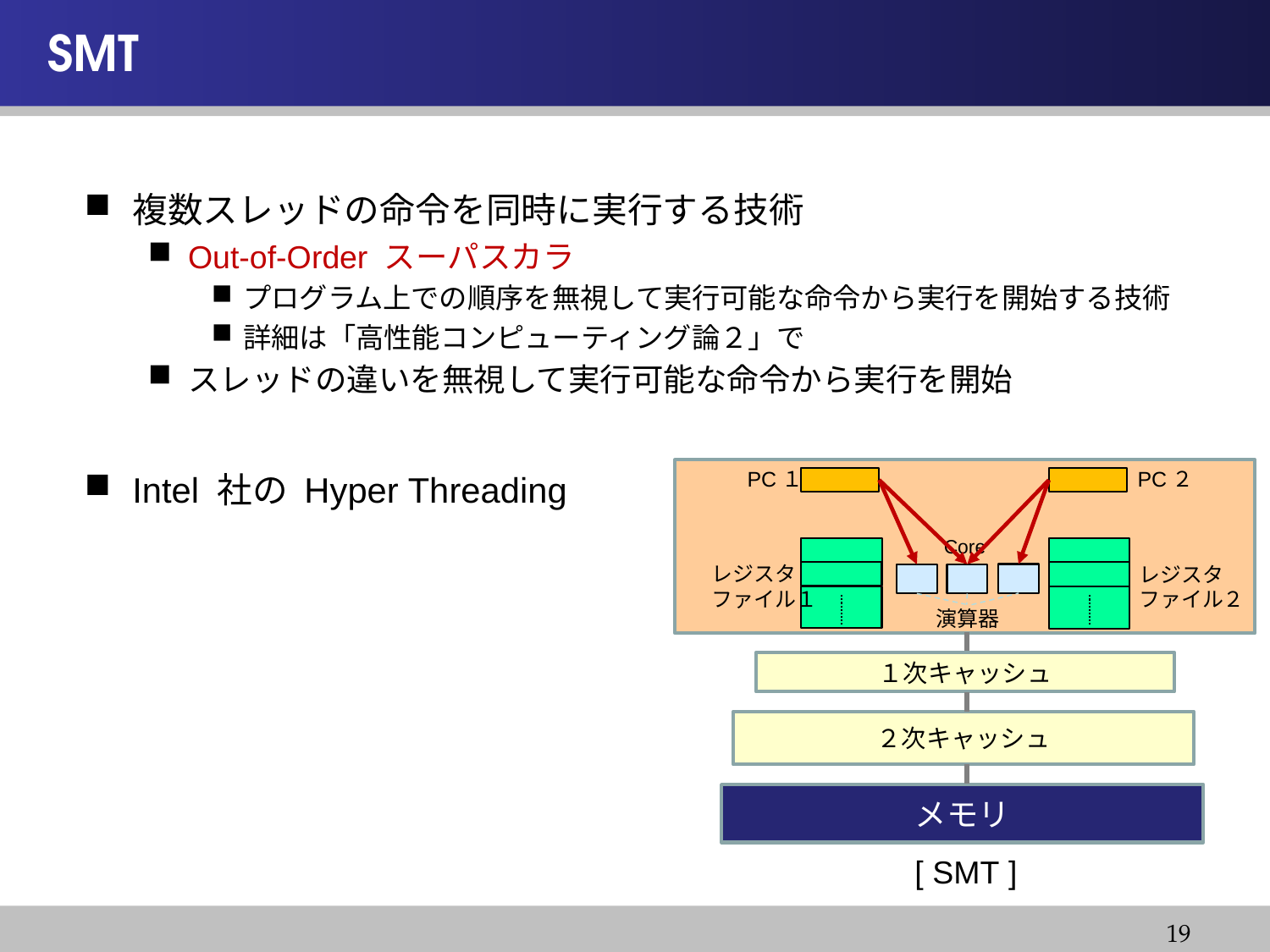

情報システム基盤学基礎１
# SMT
複数スレッドの命令を同時に実行する技術
Out-of-Order スーパスカラ
プログラム上での順序を無視して実行可能な命令から実行を開始する技術
詳細は「高性能コンピューティング論２」で
スレッドの違いを無視して実行可能な命令から実行を開始

Intel 社の Hyper Threading
Core
PC１

レジスタ
ファイル１
PC２

レジスタ
ファイル２

演算器
１次キャッシュ
２次キャッシュ
メモリ
[ SMT ]
19